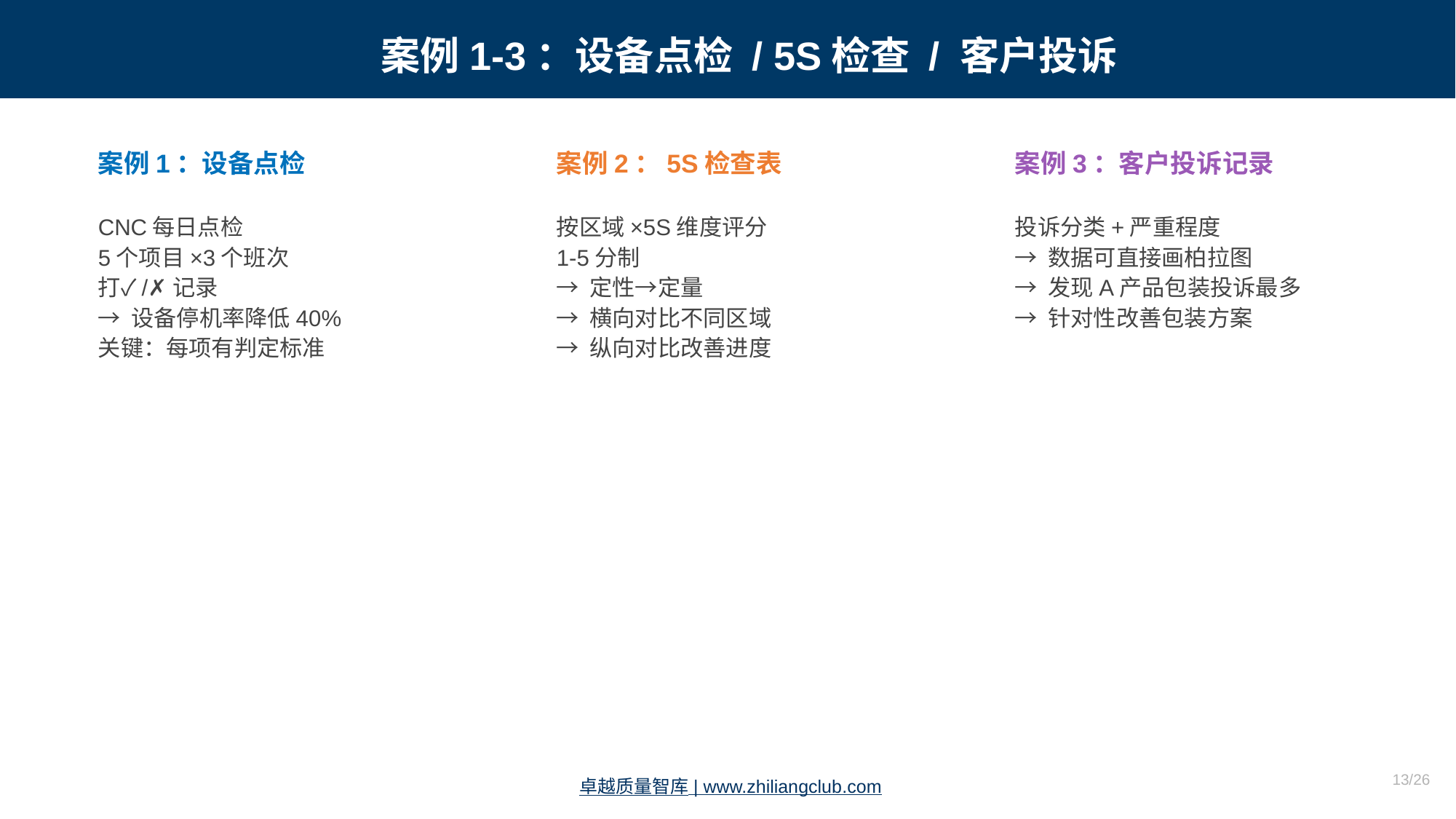

案例1-3：设备点检 / 5S检查 / 客户投诉
案例1：设备点检
案例2：5S检查表
案例3：客户投诉记录
CNC每日点检
5个项目×3个班次
打✓/✗记录
→ 设备停机率降低40%
关键：每项有判定标准
按区域×5S维度评分
1-5分制
→ 定性→定量
→ 横向对比不同区域
→ 纵向对比改善进度
投诉分类+严重程度
→ 数据可直接画柏拉图
→ 发现A产品包装投诉最多
→ 针对性改善包装方案
13/26